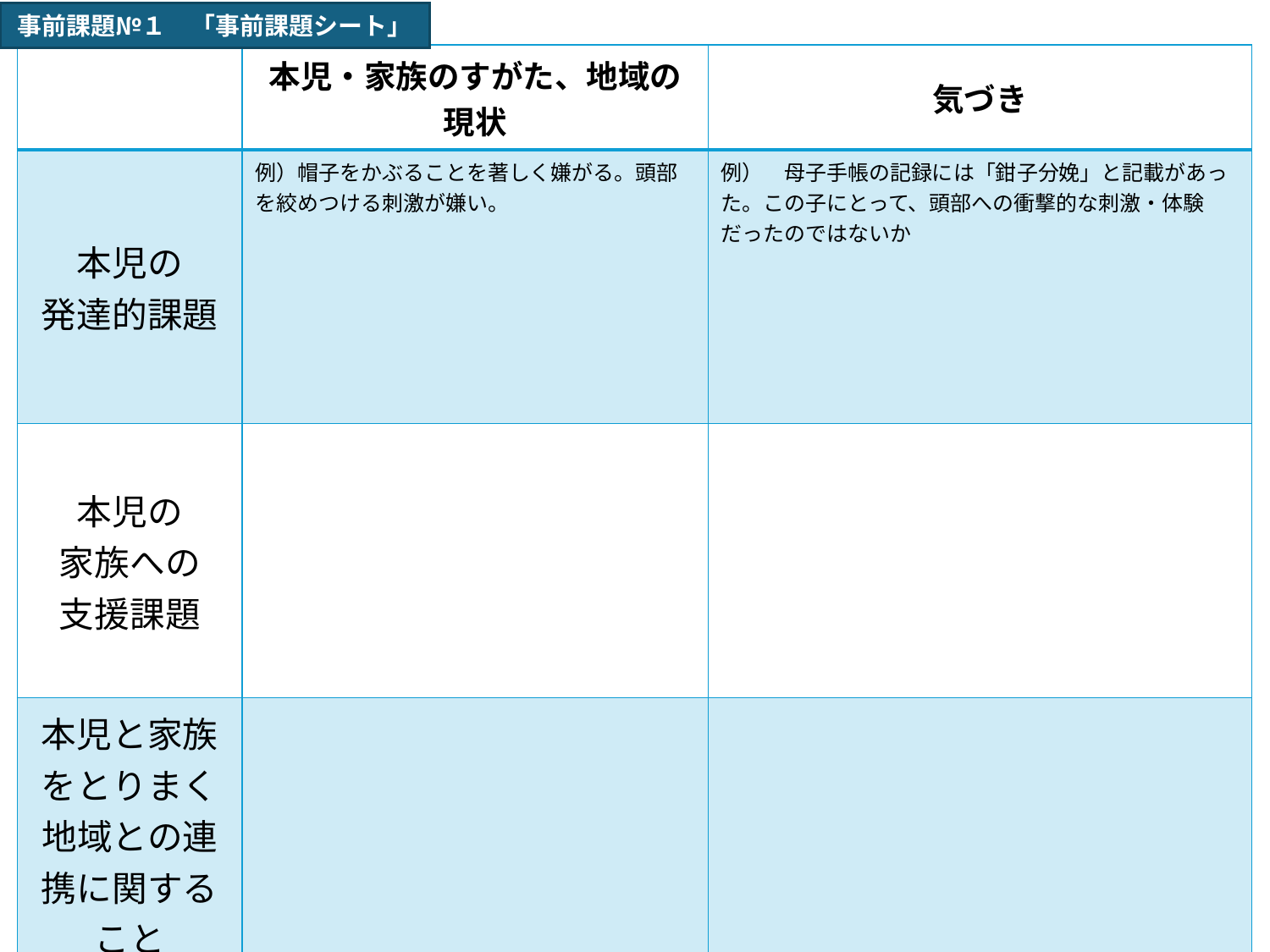

# 事前課題№１　「事前課題シート」
|  | 本児・家族のすがた、地域の現状 | 気づき |
| --- | --- | --- |
| 本児の 発達的課題 | 例）帽子をかぶることを著しく嫌がる。頭部を絞めつける刺激が嫌い。 | 例）　母子手帳の記録には「鉗子分娩」と記載があった。この子にとって、頭部への衝撃的な刺激・体験だったのではないか |
| 本児の 家族への 支援課題 |  |  |
| 本児と家族をとりまく地域との連携に関すること |  |  |